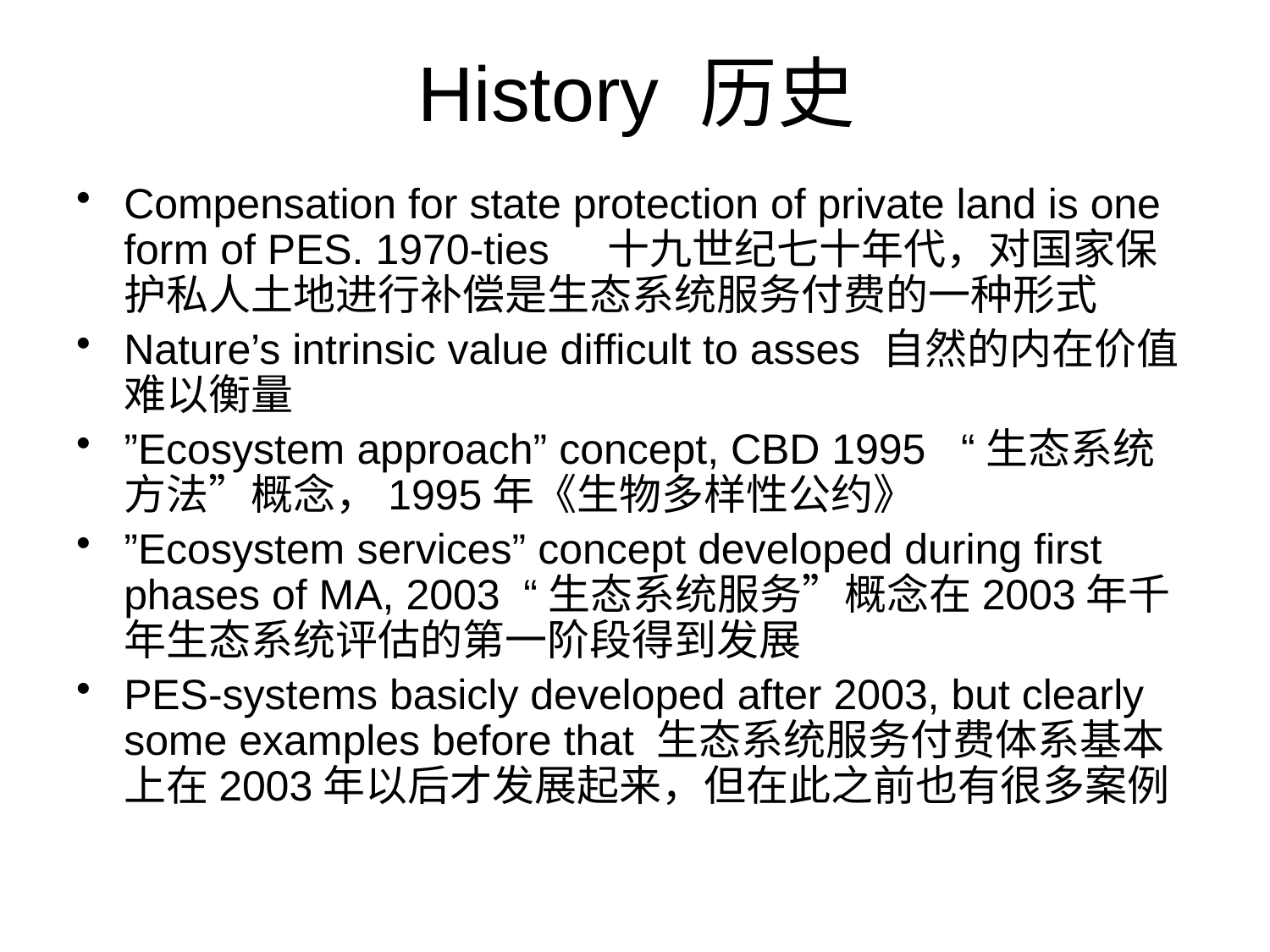

# History 历史
Compensation for state protection of private land is one form of PES. 1970-ties    十九世纪七十年代，对国家保护私人土地进行补偿是生态系统服务付费的一种形式
Nature’s intrinsic value difficult to asses 自然的内在价值难以衡量
”Ecosystem approach” concept, CBD 1995   “生态系统方法”概念，1995年《生物多样性公约》
”Ecosystem services” concept developed during first phases of MA, 2003  “生态系统服务”概念在2003年千年生态系统评估的第一阶段得到发展
PES-systems basicly developed after 2003, but clearly some examples before that 生态系统服务付费体系基本上在2003年以后才发展起来，但在此之前也有很多案例